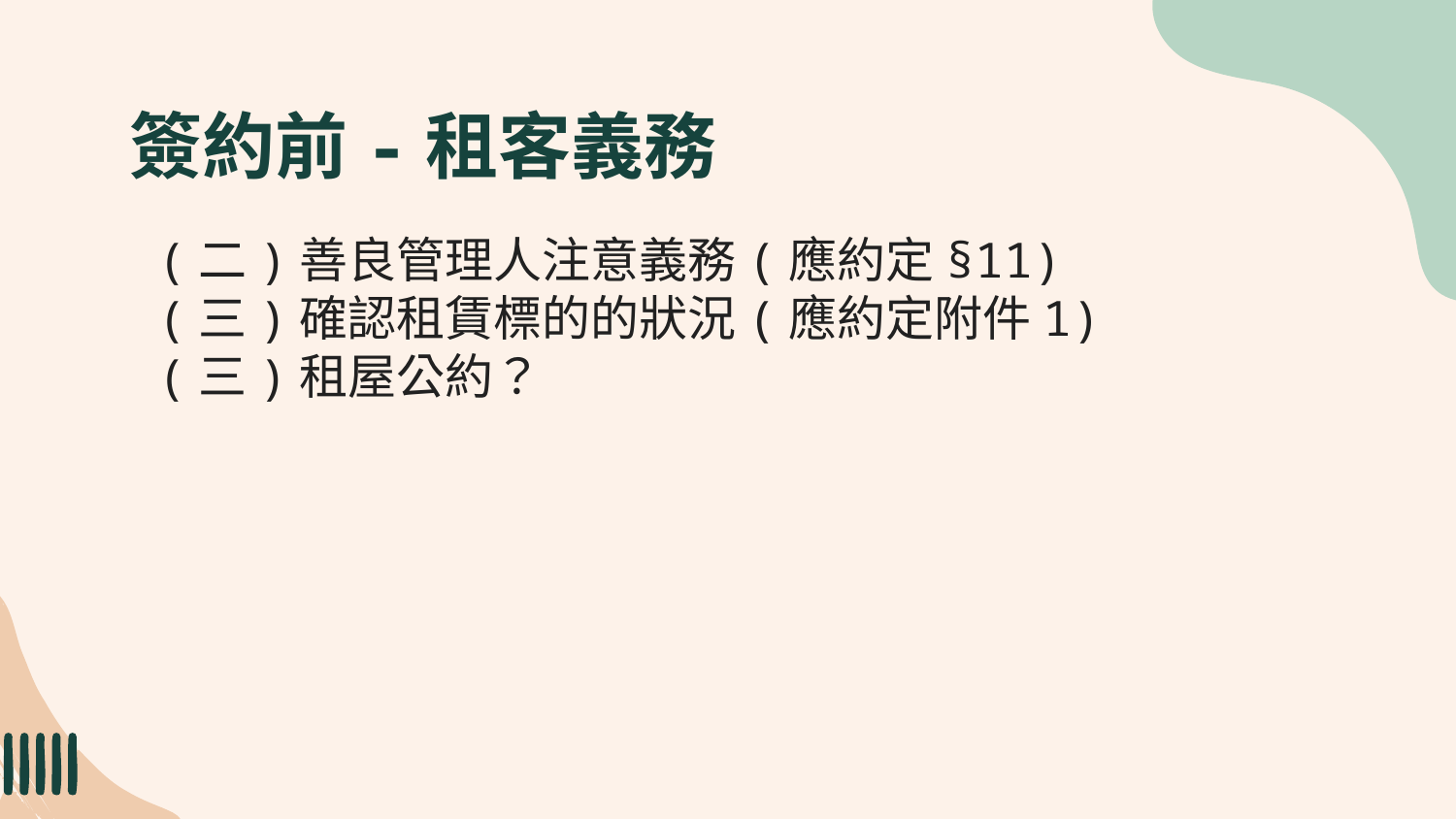

# 簽約前-租客義務
(二)善良管理人注意義務(應約定§11)
(三)確認租賃標的的狀況(應約定附件1)
(三)租屋公約？